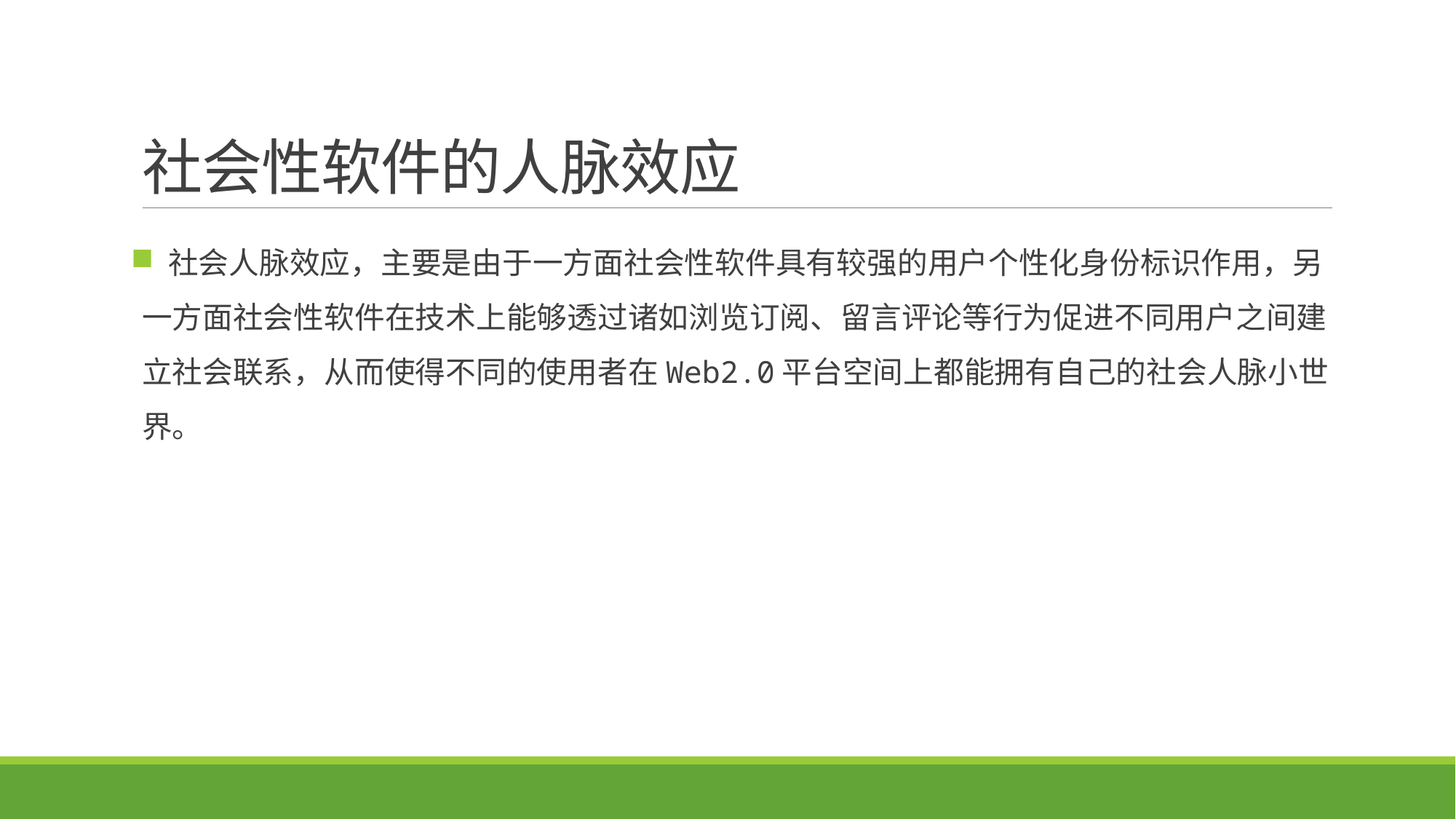

# 社会性软件的人脉效应
 社会人脉效应，主要是由于一方面社会性软件具有较强的用户个性化身份标识作用，另一方面社会性软件在技术上能够透过诸如浏览订阅、留言评论等行为促进不同用户之间建立社会联系，从而使得不同的使用者在Web2.0平台空间上都能拥有自己的社会人脉小世界。